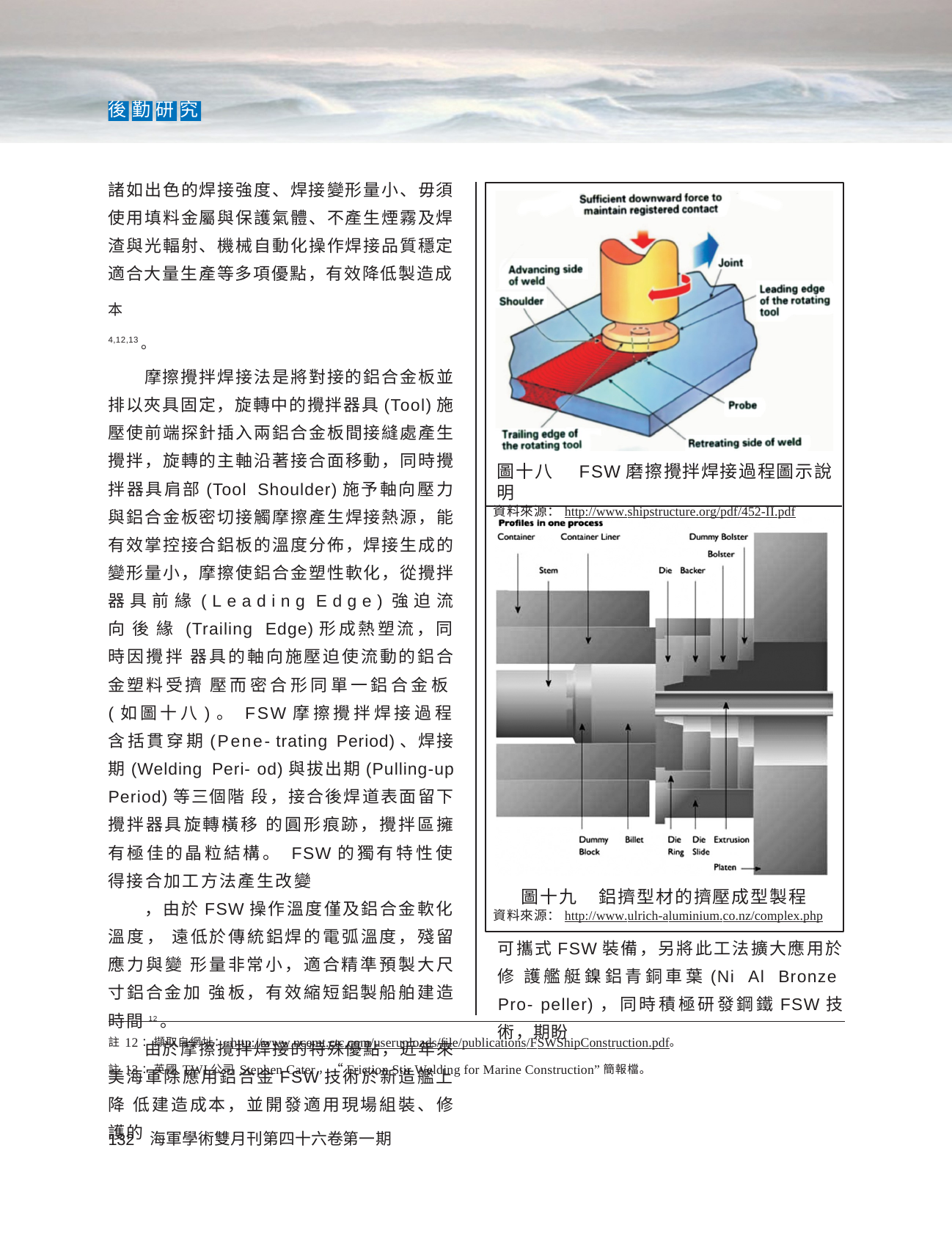

後 勤 研 究

諸如出色的焊接強度、焊接變形量小、毋須 使用填料金屬與保護氣體、不產生煙霧及焊 渣與光輻射、機械自動化操作焊接品質穩定 適合大量生產等多項優點，有效降低製造成
本4,12,13。
摩擦攪拌焊接法是將對接的鋁合金板並 排以夾具固定，旋轉中的攪拌器具(Tool)施 壓使前端探針插入兩鋁合金板間接縫處產生 攪拌，旋轉的主軸沿著接合面移動，同時攪 拌器具肩部(Tool  Shoulder)施予軸向壓力 與鋁合金板密切接觸摩擦產生焊接熱源，能 有效掌控接合鋁板的溫度分佈，焊接生成的 變形量小，摩擦使鋁合金塑性軟化，從攪拌 器 具 前 緣 ( L e a d i n g  E d g e ) 強 迫 流 向 後 緣 (Trailing  Edge)形成熱塑流，同時因攪拌 器具的軸向施壓迫使流動的鋁合金塑料受擠 壓而密合形同單一鋁合金板(如圖十八)。 FSW摩擦攪拌焊接過程含括貫穿期(Pene- trating Period)、焊接期(Welding Peri- od)與拔出期(Pulling-up Period)等三個階 段，接合後焊道表面留下攪拌器具旋轉橫移 的圓形痕跡，攪拌區擁有極佳的晶粒結構。 FSW的獨有特性使得接合加工方法產生改變
，由於FSW操作溫度僅及鋁合金軟化溫度， 遠低於傳統鋁焊的電弧溫度，殘留應力與變 形量非常小，適合精準預製大尺寸鋁合金加 強板，有效縮短鋁製船舶建造時間12。
由於摩擦攪拌焊接的特殊優點，近年來 美海軍除應用鋁合金FSW技術於新造艦上降 低建造成本，並開發適用現場組裝、修護的

圖十八	FSW磨擦攪拌焊接過程圖示說明
資料來源：http://www.shipstructure.org/pdf/452-II.pdf

圖十九	鋁擠型材的擠壓成型製程
資料來源：http://www.ulrich-aluminium.co.nz/complex.php
可攜式FSW裝備，另將此工法擴大應用於修 護艦艇鎳鋁青銅車葉(Ni  Al  Bronze  Pro- peller)，同時積極研發鋼鐵FSW技術，期盼

註12：擷取自網址：http://www.ncemt.ctc.com/useruploads/file/publications/FSWShipConstruction.pdf。 註13：英國TWI公司Stephen Cater，“Friction Stir Welding for Marine Construction”簡報檔。
海軍學術雙月刊第四十六卷第一期
132